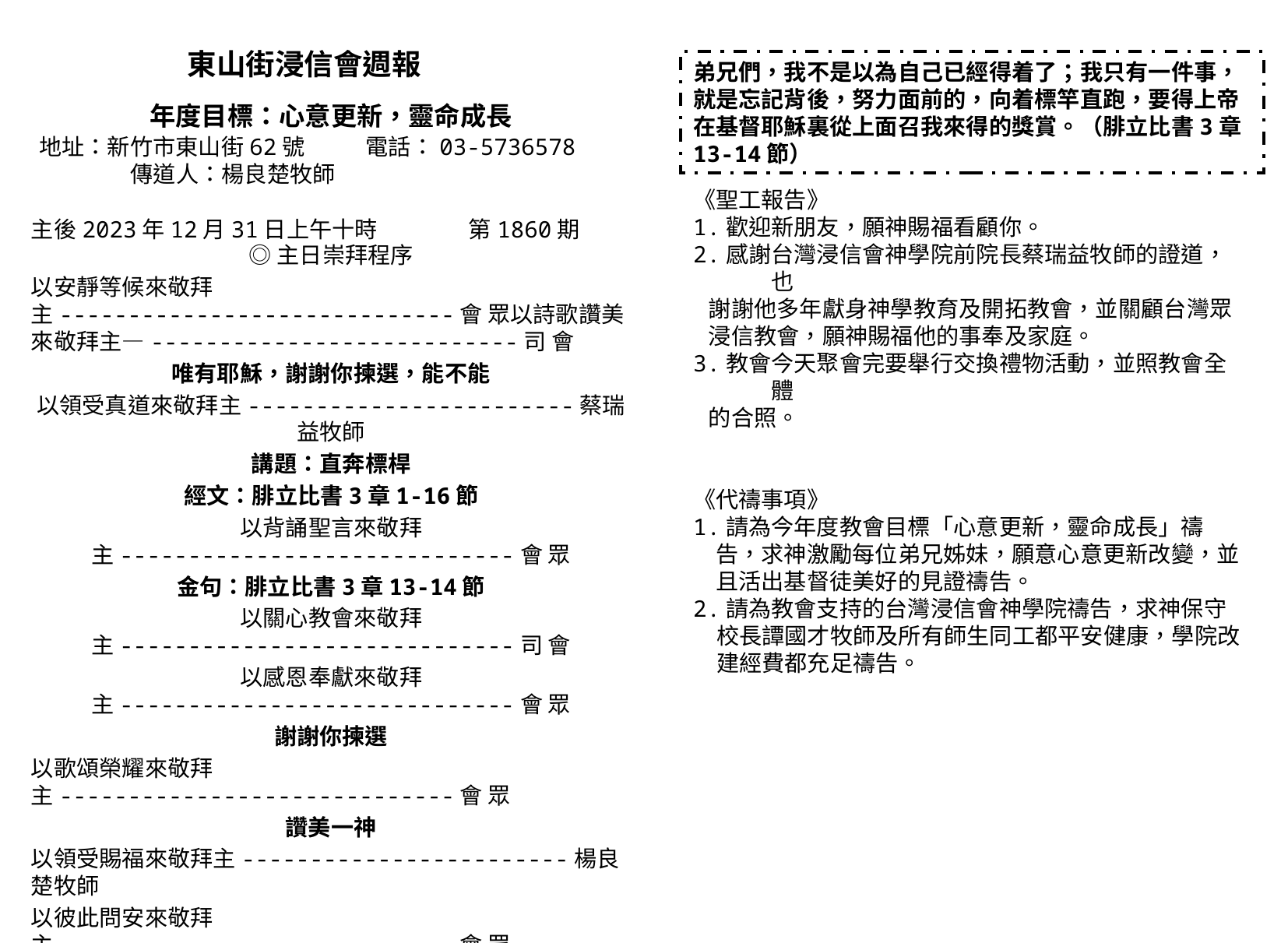

東山街浸信會週報

年度目標：心意更新，靈命成長

弟兄們，我不是以為自己已經得着了；我只有一件事，就是忘記背後，努力面前的，向着標竿直跑，要得上帝在基督耶穌裏從上面召我來得的獎賞。（腓立比書3章13-14節）

地址：新竹市東山街62號            電話：03-5736578
                 傳道人：楊良楚牧師
《聖工報告》
1.歡迎新朋友，願神賜福看顧你。
2.感謝台灣浸信會神學院前院長蔡瑞益牧師的證道，也
  謝謝他多年獻身神學教育及開拓教會，並關顧台灣眾
  浸信教會，願神賜福他的事奉及家庭。
3.教會今天聚會完要舉行交換禮物活動，並照教會全體
  的合照。

《代禱事項》
1.請為今年度教會目標「心意更新，靈命成長」禱告，求神激勵每位弟兄姊妹，願意心意更新改變，並且活出基督徒美好的見證禱告。
2.請為教會支持的台灣浸信會神學院禱告，求神保守校長譚國才牧師及所有師生同工都平安健康，學院改建經費都充足禱告。
主後2023年12月31日上午十時                  第1860期
◎主日崇拜程序
以安靜等候來敬拜主-----------------------------會 眾以詩歌讚美來敬拜主—---------------------------司 會
唯有耶穌，謝謝你揀選，能不能
以領受真道來敬拜主------------------------蔡瑞益牧師
講題：直奔標桿
經文：腓立比書3章1-16節
以背誦聖言來敬拜主-----------------------------會 眾
金句：腓立比書3章13-14節
以關心教會來敬拜主-----------------------------司 會
以感恩奉獻來敬拜主-----------------------------會 眾
謝謝你揀選
以歌頌榮耀來敬拜主-----------------------------會 眾
讚美一神
以領受賜福來敬拜主------------------------楊良楚牧師
以彼此問安來敬拜主-----------------------------會 眾
愛我們的家